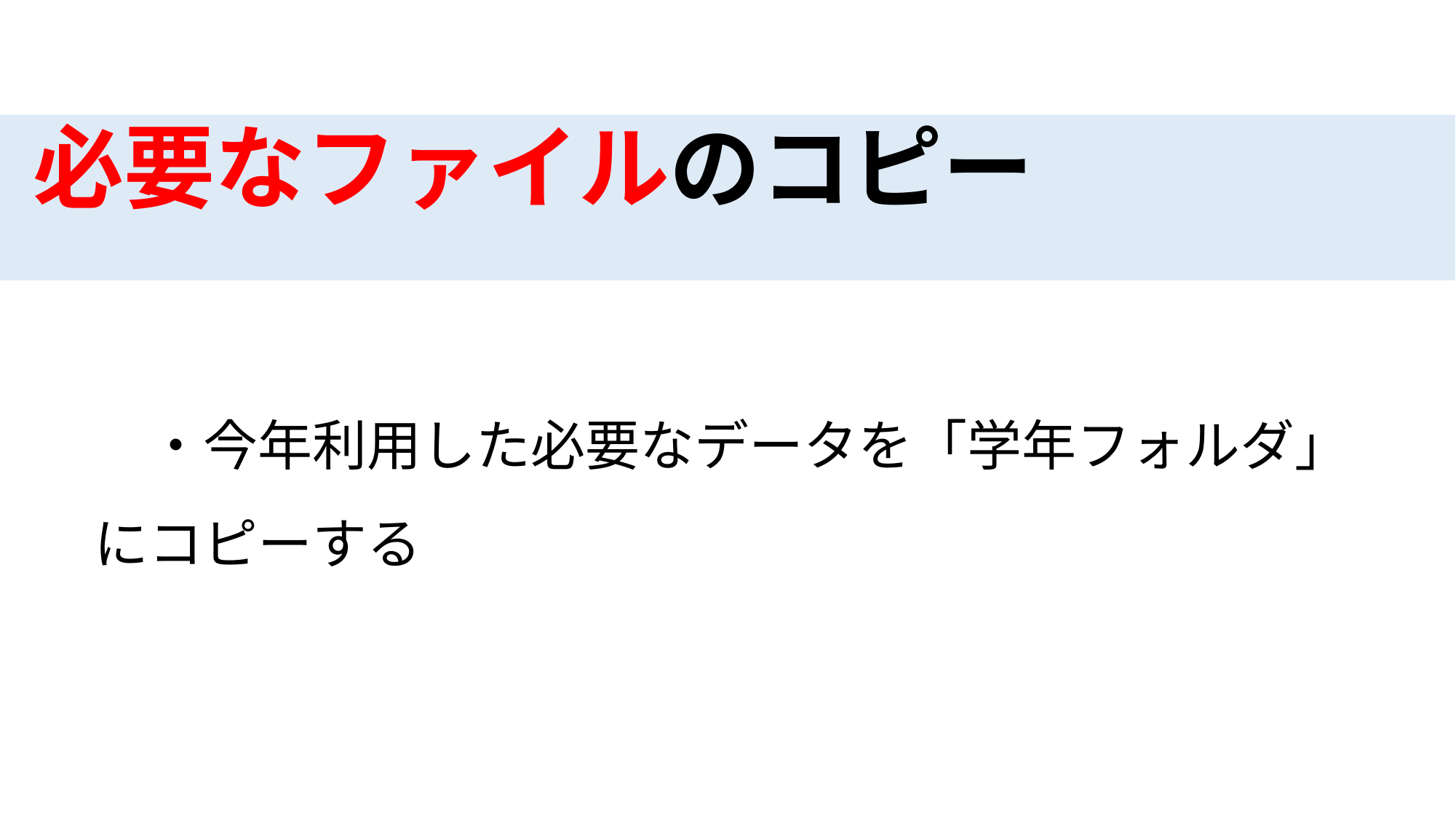

必要なファイルのコピー
　・今年利用した必要なデータを「学年フォルダ」にコピーする